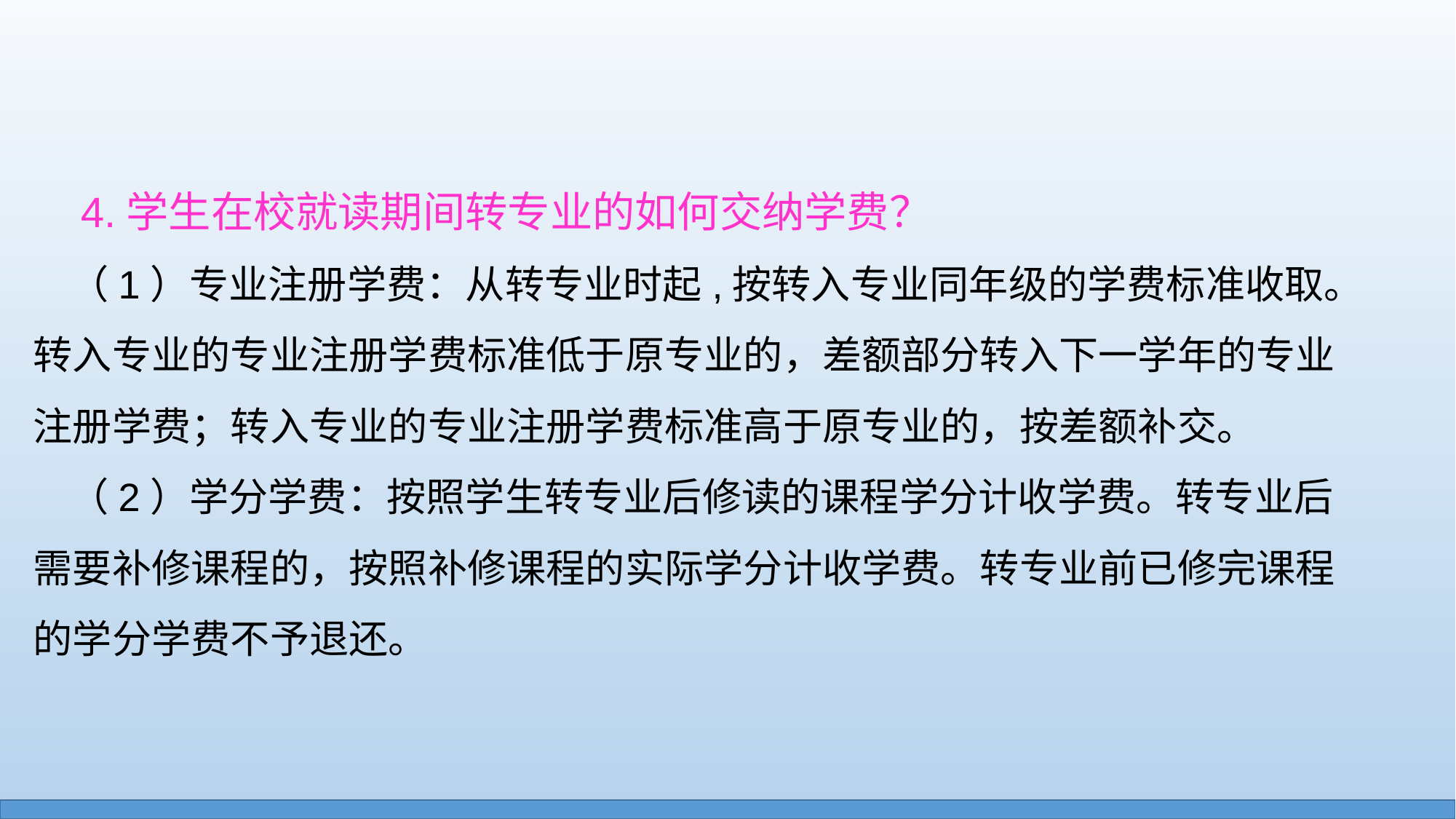

4.学生在校就读期间转专业的如何交纳学费？
   （1）专业注册学费：从转专业时起,按转入专业同年级的学费标准收取。转入专业的专业注册学费标准低于原专业的，差额部分转入下一学年的专业注册学费；转入专业的专业注册学费标准高于原专业的，按差额补交。
   （2）学分学费：按照学生转专业后修读的课程学分计收学费。转专业后需要补修课程的，按照补修课程的实际学分计收学费。转专业前已修完课程的学分学费不予退还。